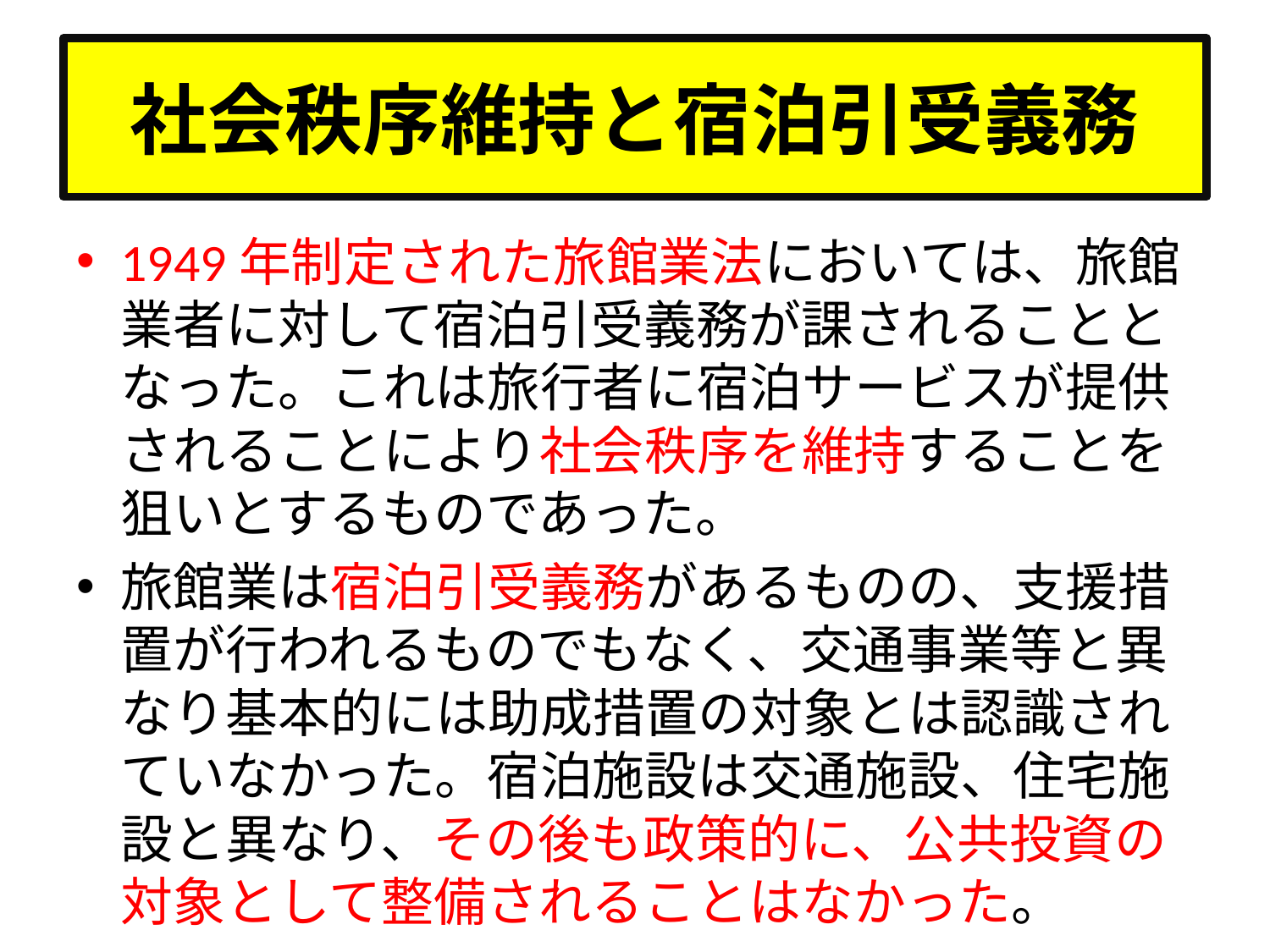

# 社会秩序維持と宿泊引受義務
1949年制定された旅館業法においては、旅館業者に対して宿泊引受義務が課されることとなった。これは旅行者に宿泊サービスが提供されることにより社会秩序を維持することを狙いとするものであった。
旅館業は宿泊引受義務があるものの、支援措置が行われるものでもなく、交通事業等と異なり基本的には助成措置の対象とは認識されていなかった。宿泊施設は交通施設、住宅施設と異なり、その後も政策的に、公共投資の対象として整備されることはなかった。